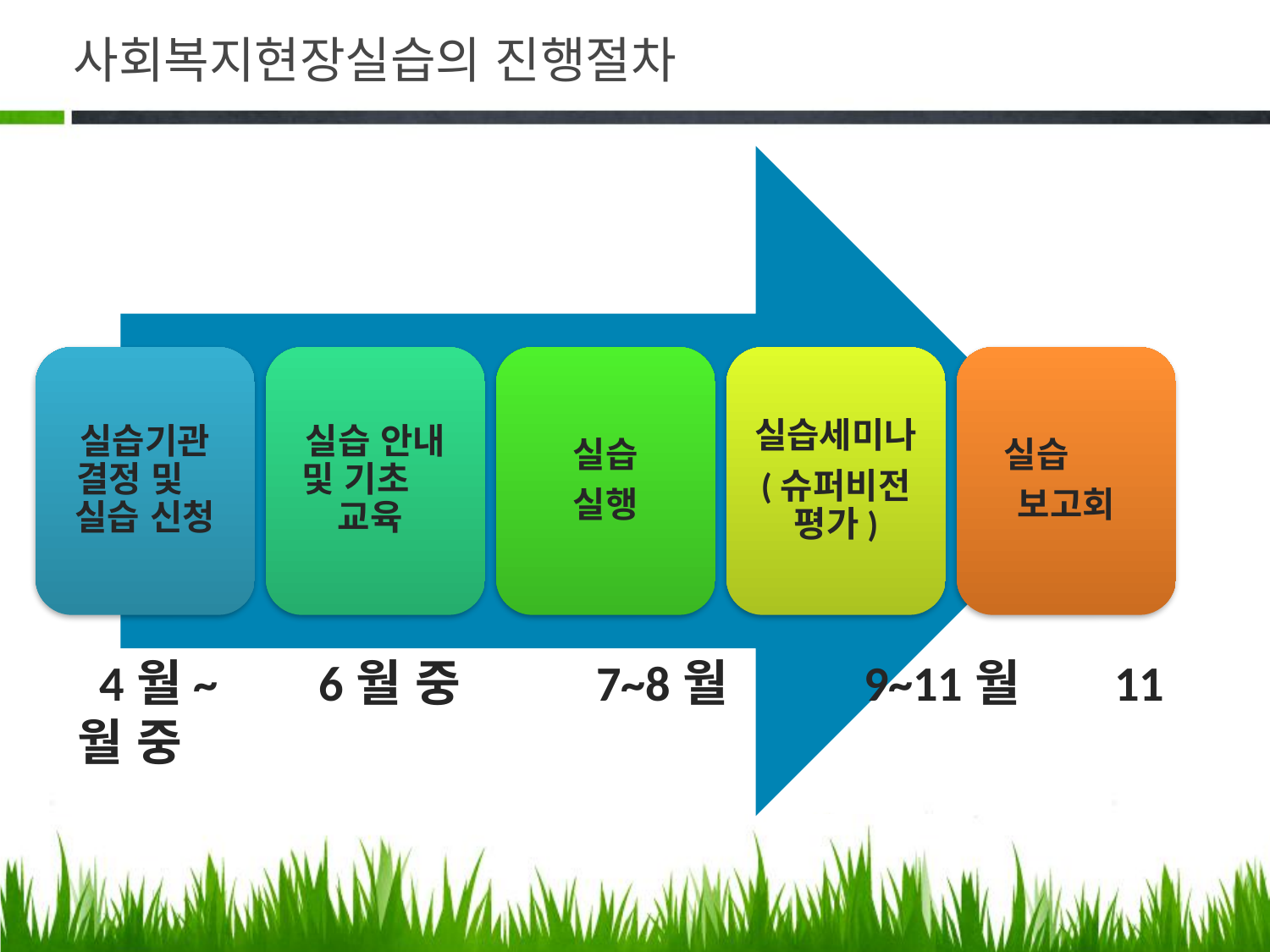

# 사회복지현장실습의 진행절차
실습기관 결정 및    실습 신청
실습 안내 및 기초     교육
실습
실행
실습세미나
(슈퍼비전 평가)
실습
보고회
  4월~         6월 중         7~8월         9~11월      11월 중